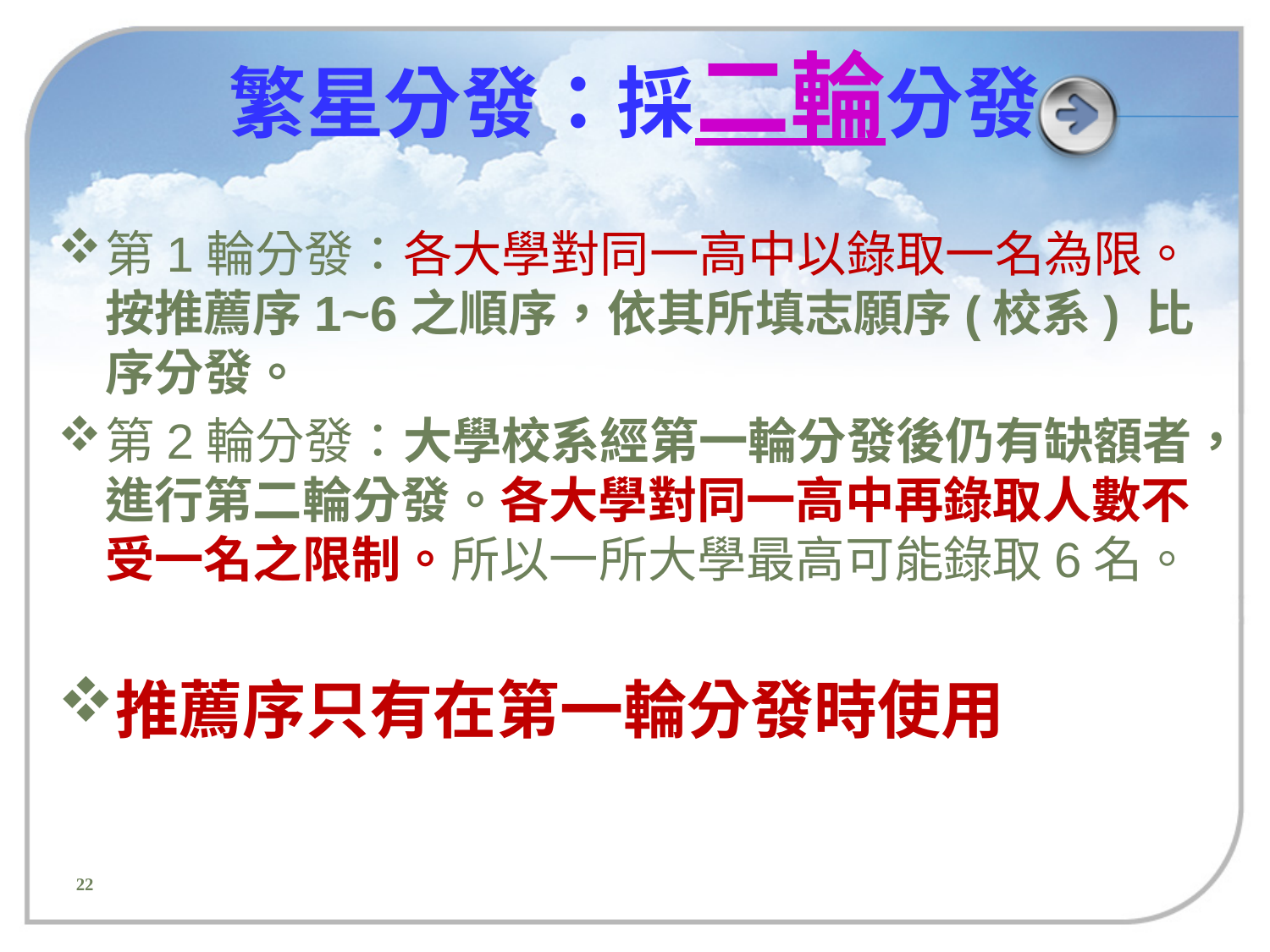

繁星分發：採二輪分發
第1輪分發：各大學對同一高中以錄取一名為限。按推薦序1~6之順序，依其所填志願序(校系) 比序分發。
第2輪分發：大學校系經第一輪分發後仍有缺額者，進行第二輪分發。各大學對同一高中再錄取人數不受一名之限制。所以一所大學最高可能錄取6名。

推薦序只有在第一輪分發時使用

22